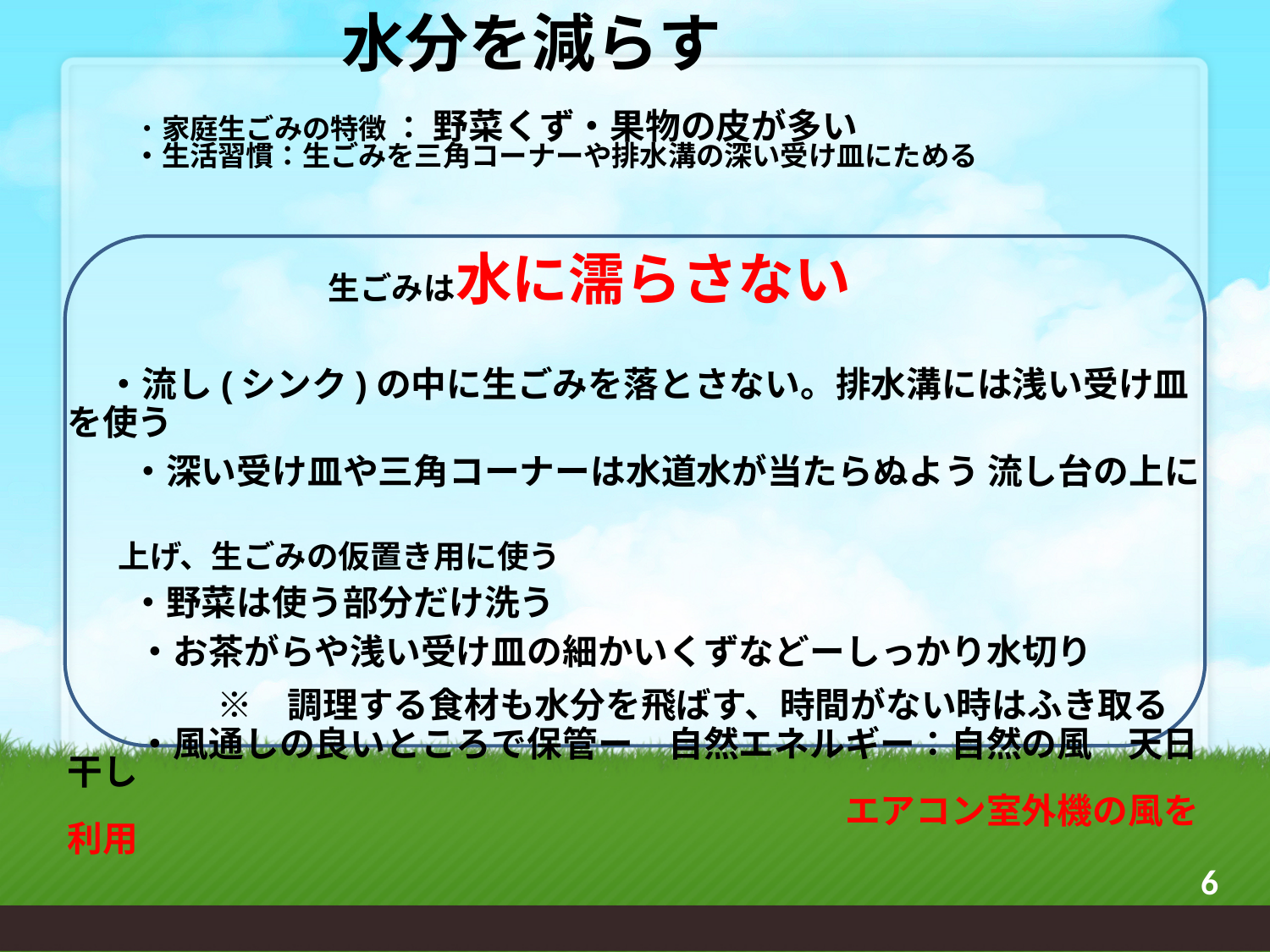

# 水分を減らす

　　        ・家庭生ごみの特徴 ： 野菜くず・果物の皮が多い

　　        ・生活習慣：生ごみを三角コーナーや排水溝の深い受け皿にためる

　　　　　　　　 生ごみは水に濡らさない

　 ・流し(シンク)の中に生ごみを落とさない。排水溝には浅い受け皿を使う
　　・深い受け皿や三角コーナーは水道水が当たらぬよう 流し台の上に
      上げ、生ごみの仮置き用に使う
　　・野菜は使う部分だけ洗う
　　・お茶がらや浅い受け皿の細かいくずなどーしっかり水切り
　　　 　※　調理する食材も水分を飛ばす、時間がない時はふき取る
　　・風通しの良いところで保管ー　自然エネルギー：自然の風　天日干し
　　　　　　　　　　　　　　　　　　　　　　エアコン室外機の風を利用

6